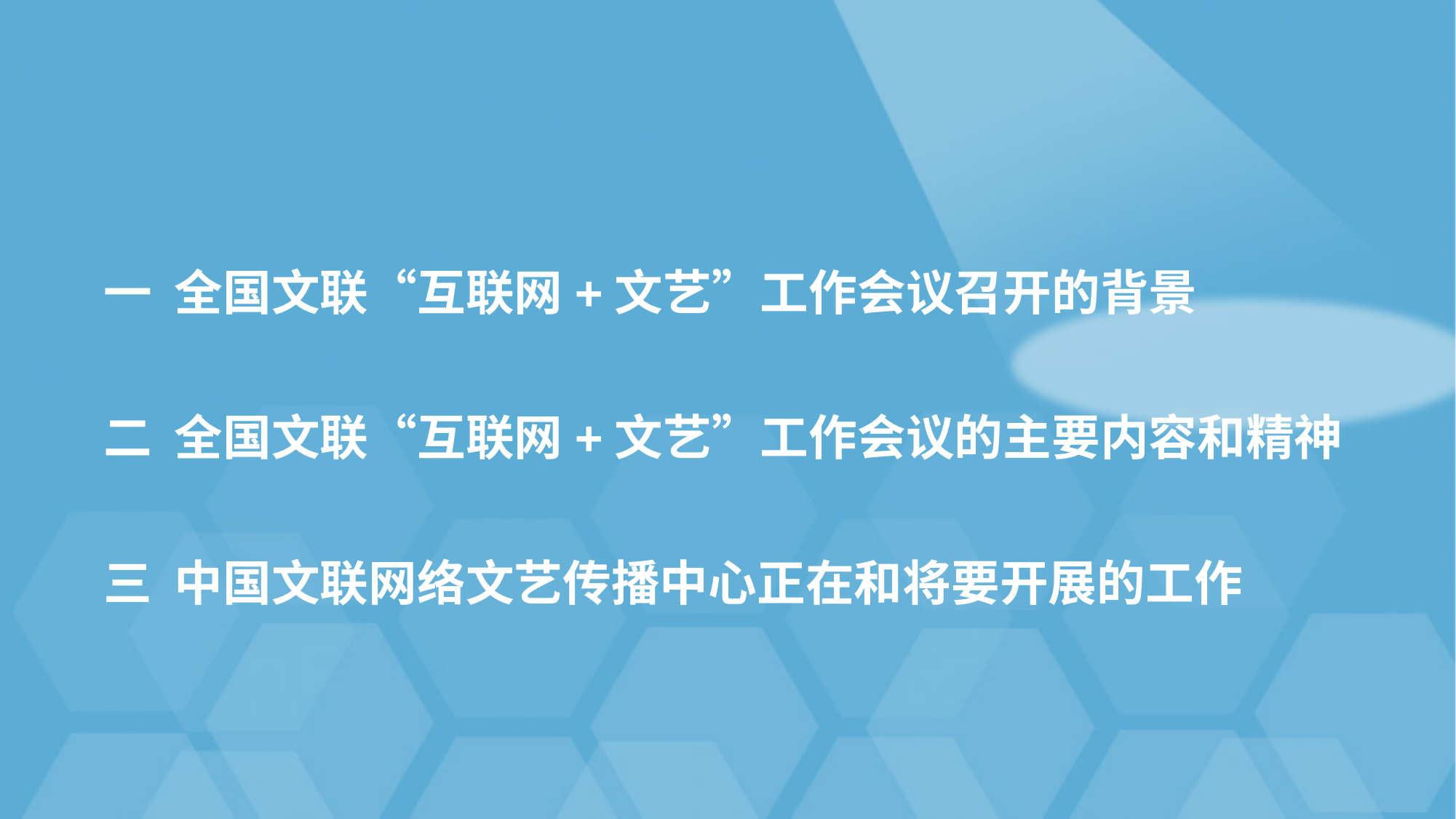

一  全国文联“互联网+文艺”工作会议召开的背景
二  全国文联“互联网+文艺”工作会议的主要内容和精神
三  中国文联网络文艺传播中心正在和将要开展的工作